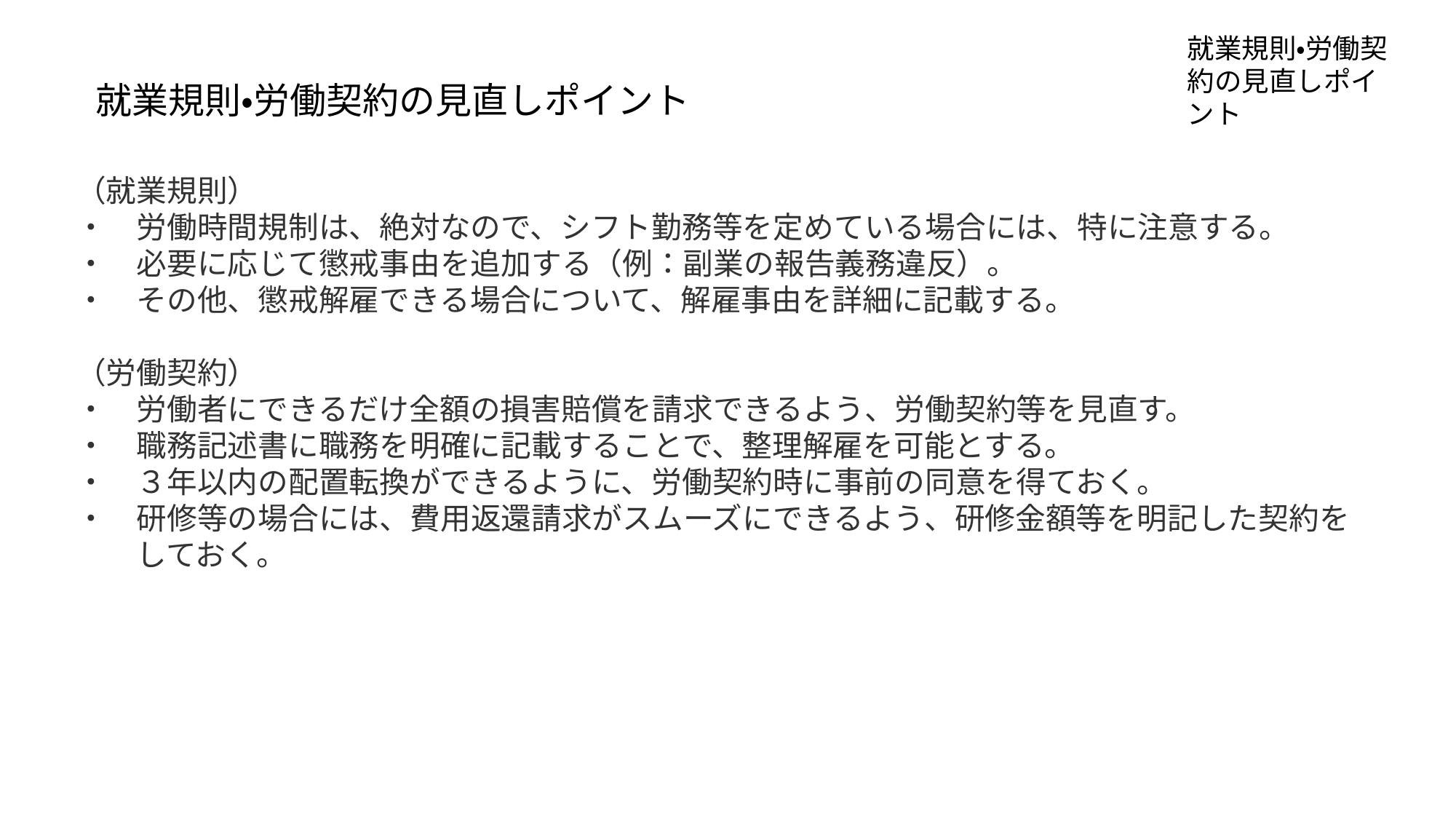

就業規則・労働契約の見直しポイント
就業規則・労働契約の見直しポイント
（就業規則）
・　労働時間規制は、絶対なので、シフト勤務等を定めている場合には、特に注意する。
・　必要に応じて懲戒事由を追加する（例：副業の報告義務違反）。
・　その他、懲戒解雇できる場合について、解雇事由を詳細に記載する。

（労働契約）
・　労働者にできるだけ全額の損害賠償を請求できるよう、労働契約等を見直す。
・　職務記述書に職務を明確に記載することで、整理解雇を可能とする。
・　３年以内の配置転換ができるように、労働契約時に事前の同意を得ておく。
・　研修等の場合には、費用返還請求がスムーズにできるよう、研修金額等を明記した契約を
　　しておく。